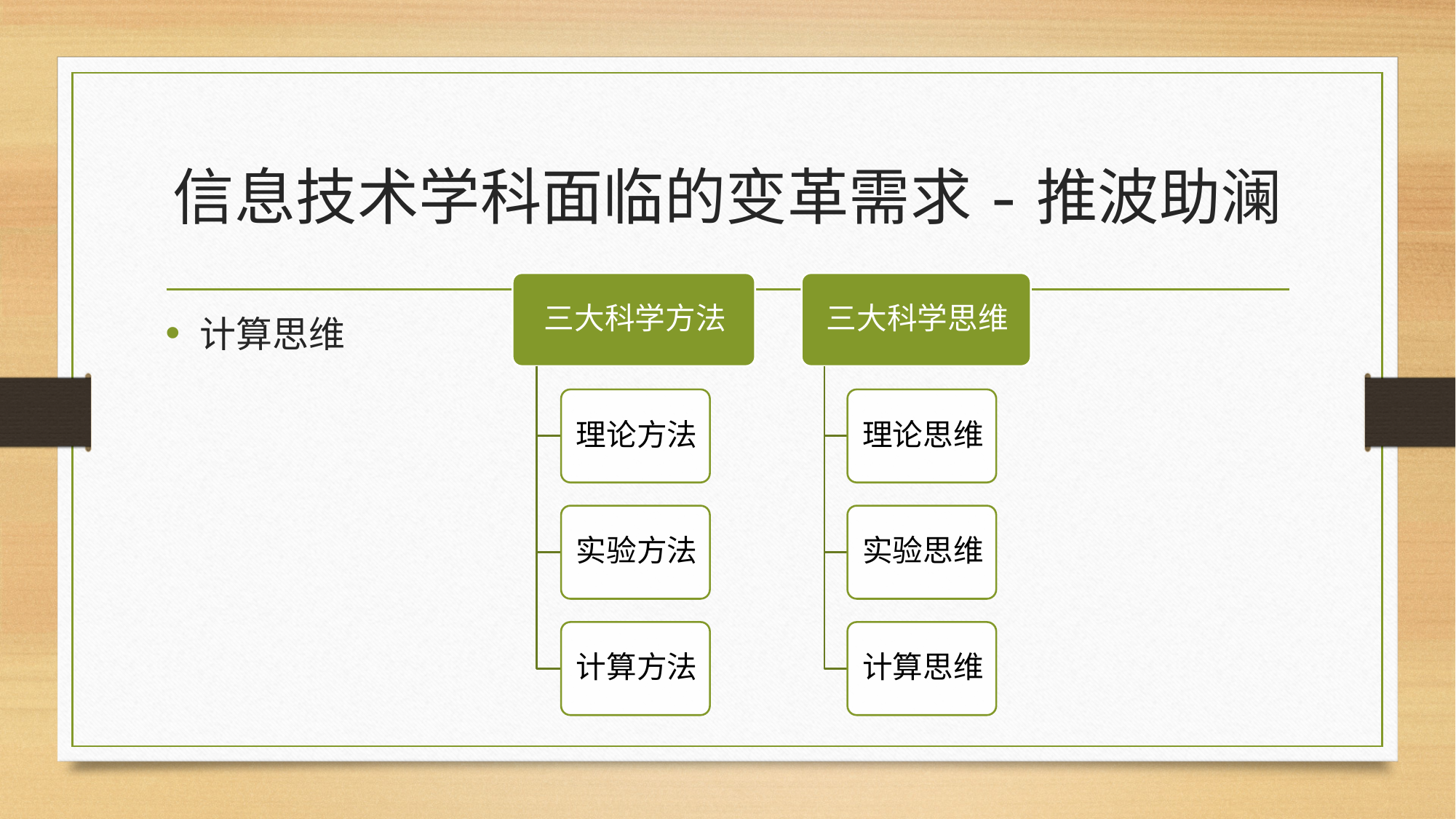

# 信息技术学科面临的变革需求-推波助澜
三大科学方法
理论方法
实验方法
计算方法
三大科学思维
理论思维
实验思维
计算思维
计算思维